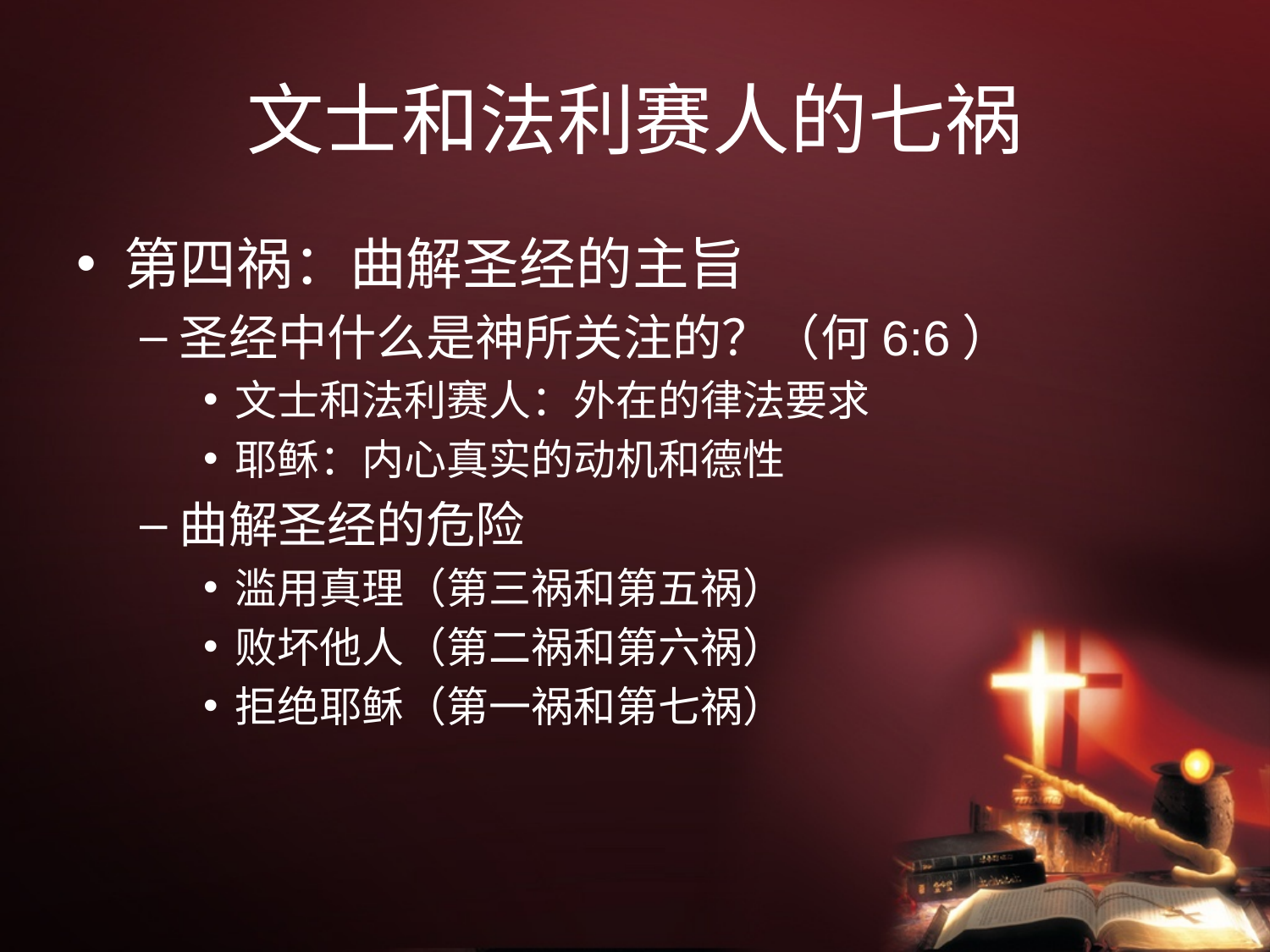

# 文士和法利赛人的七祸
第四祸：曲解圣经的主旨
圣经中什么是神所关注的？（何6:6）
文士和法利赛人：外在的律法要求
耶稣：内心真实的动机和德性
曲解圣经的危险
滥用真理（第三祸和第五祸）
败坏他人（第二祸和第六祸）
拒绝耶稣（第一祸和第七祸）